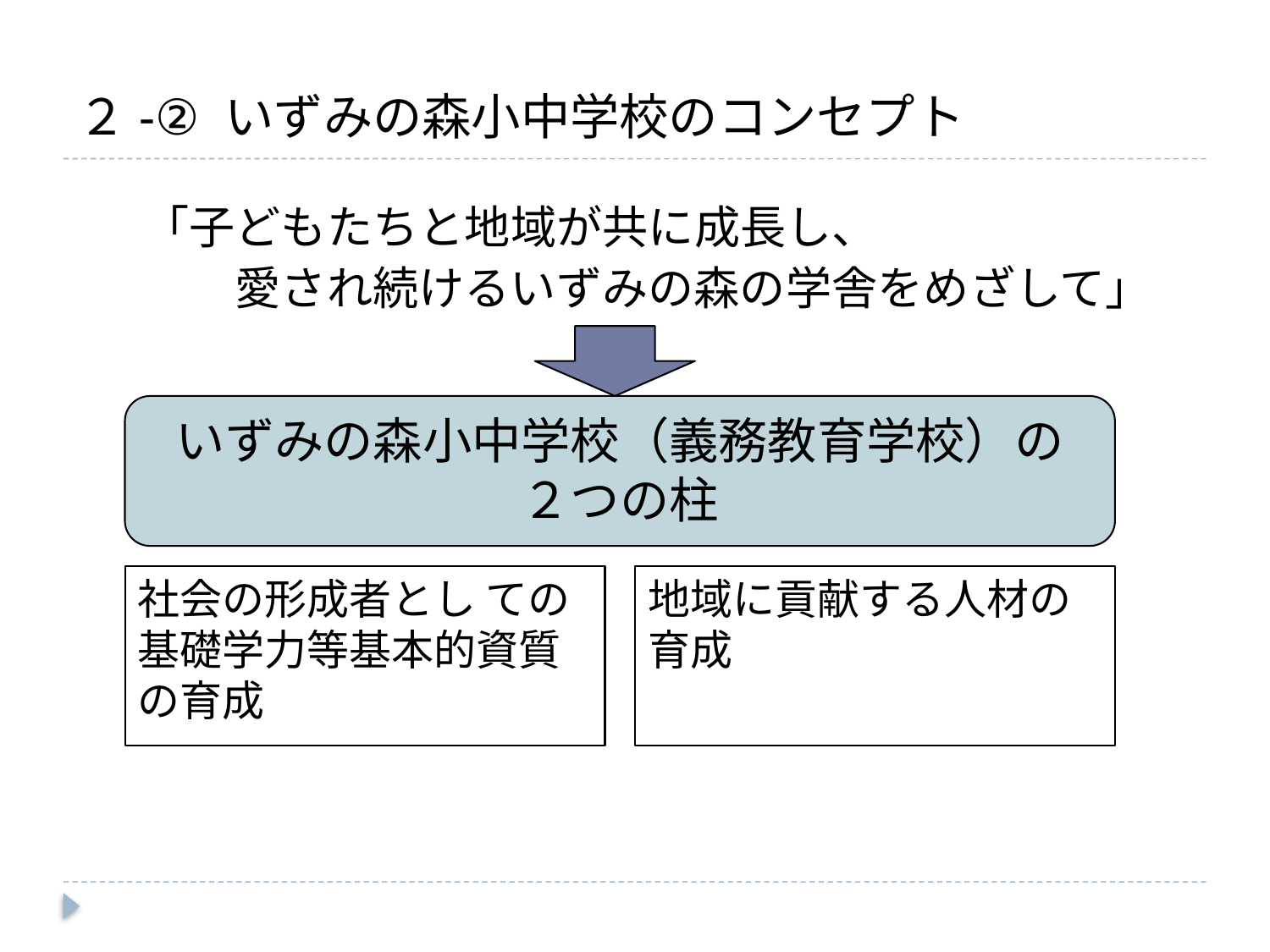

# ２-② いずみの森小中学校のコンセプト
　「子どもたちと地域が共に成長し、
　　　愛され続けるいずみの森の学舎をめざして」

いずみの森小中学校（義務教育学校）の
２つの柱
社会の形成者とし ての
基礎学力等基本的資質
の育成

地域に貢献する人材の育成